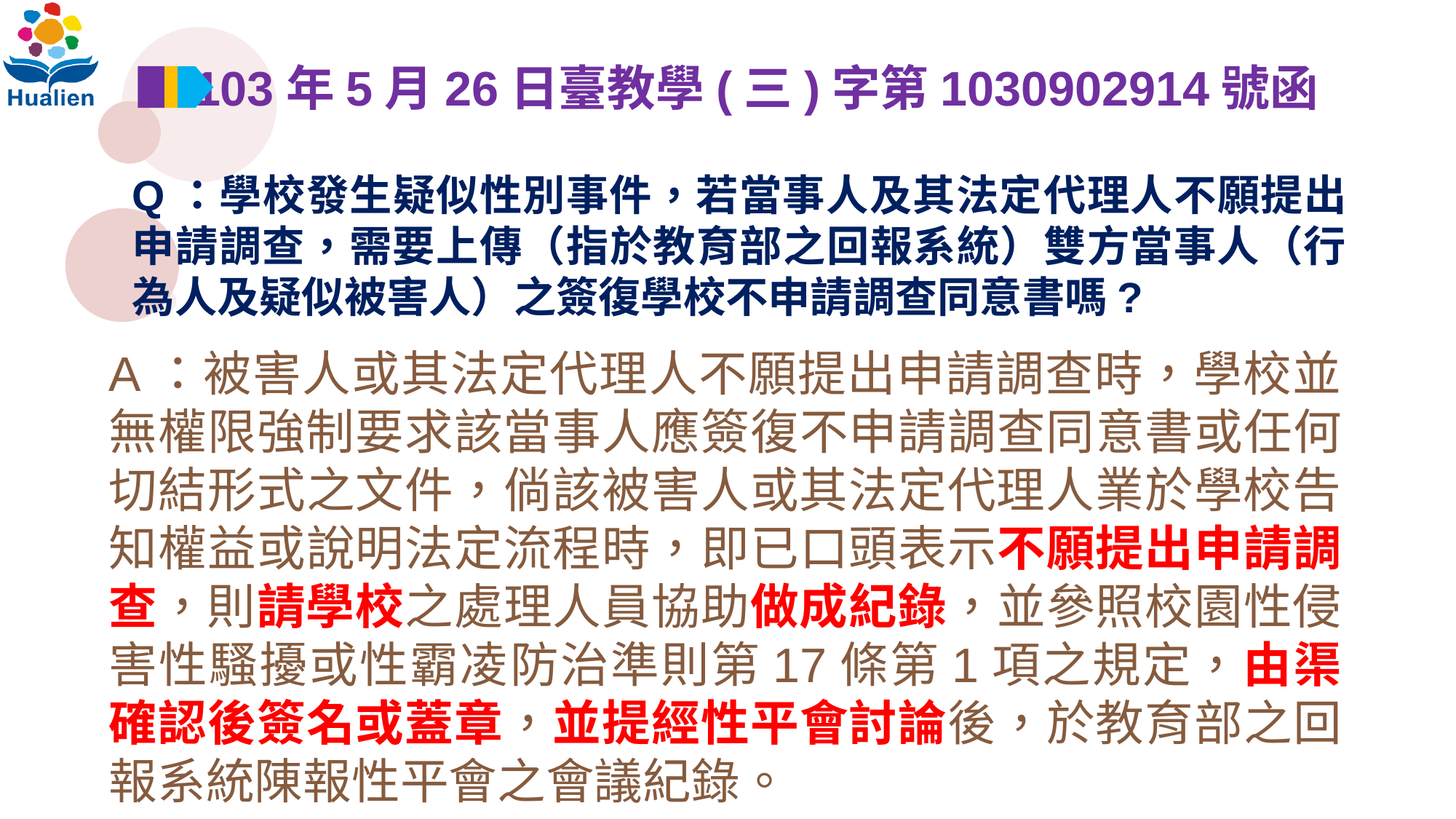

103年5月26日臺教學(三)字第1030902914號函

Q：學校發生疑似性別事件，若當事人及其法定代理人不願提出申請調查，需要上傳（指於教育部之回報系統）雙方當事人（行為人及疑似被害人）之簽復學校不申請調查同意書嗎?

A：被害人或其法定代理人不願提出申請調查時，學校並無權限強制要求該當事人應簽復不申請調查同意書或任何切結形式之文件，倘該被害人或其法定代理人業於學校告知權益或說明法定流程時，即已口頭表示不願提出申請調查，則請學校之處理人員協助做成紀錄，並參照校園性侵害性騷擾或性霸凌防治準則第17條第1項之規定，由渠確認後簽名或蓋章，並提經性平會討論後，於教育部之回報系統陳報性平會之會議紀錄。